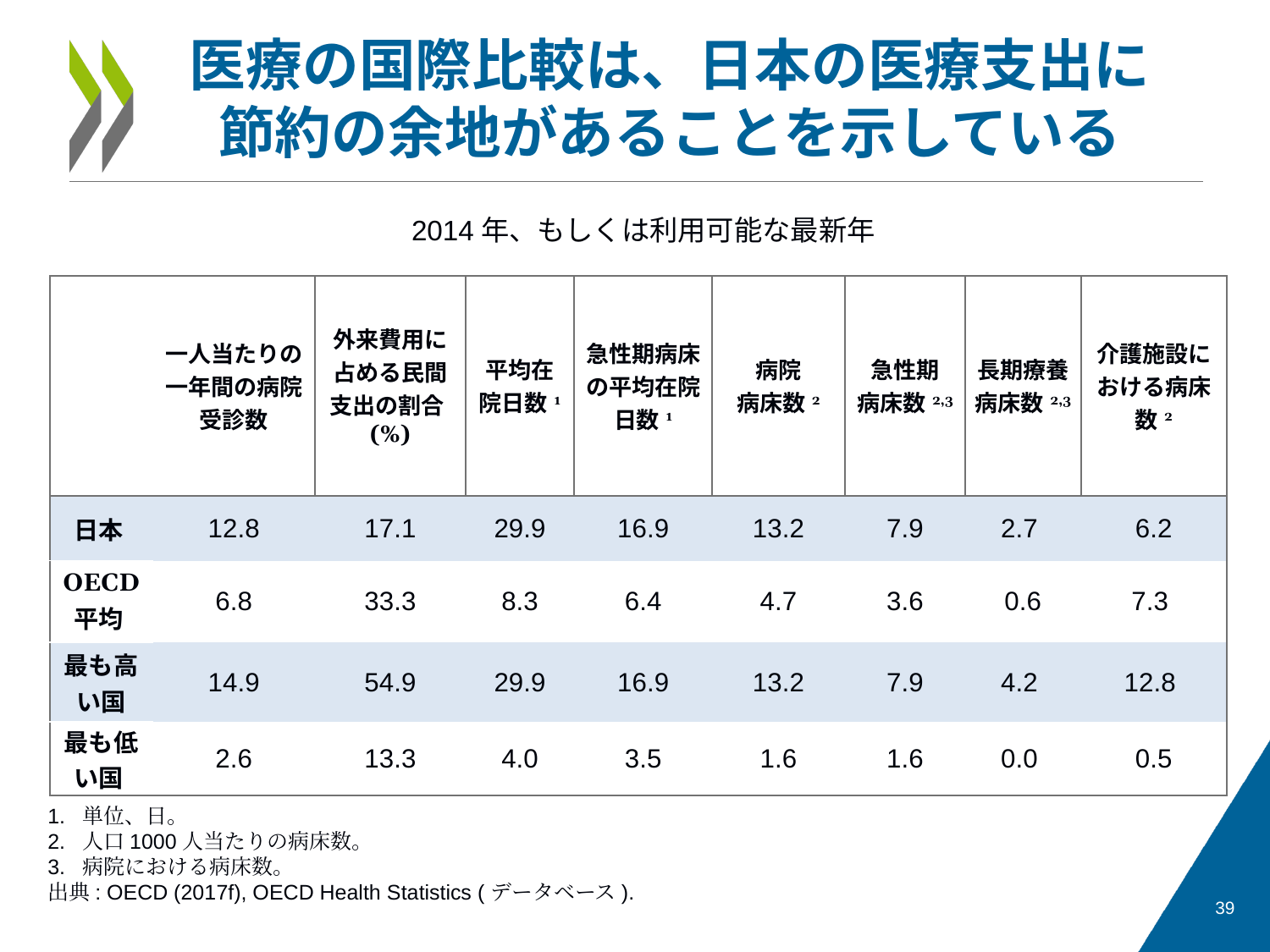

# 医療の国際比較は、日本の医療支出に 節約の余地があることを示している
2014年、もしくは利用可能な最新年
|  | 一人当たりの一年間の病院受診数 | 外来費用に 占める民間 支出の割合(%) | 平均在院日数1 | 急性期病床の平均在院日数1 | 病院 病床数2 | 急性期 病床数2,3 | 長期療養病床数2,3 | 介護施設における病床数2 |
| --- | --- | --- | --- | --- | --- | --- | --- | --- |
| 日本 | 12.8 | 17.1 | 29.9 | 16.9 | 13.2 | 7.9 | 2.7 | 6.2 |
| OECD 平均 | 6.8 | 33.3 | 8.3 | 6.4 | 4.7 | 3.6 | 0.6 | 7.3 |
| 最も高い国 | 14.9 | 54.9 | 29.9 | 16.9 | 13.2 | 7.9 | 4.2 | 12.8 |
| 最も低い国 | 2.6 | 13.3 | 4.0 | 3.5 | 1.6 | 1.6 | 0.0 | 0.5 |
1.  単位、日。
2.  人口1000人当たりの病床数。
3.  病院における病床数。
出典: OECD (2017f), OECD Health Statistics (データベース).
39